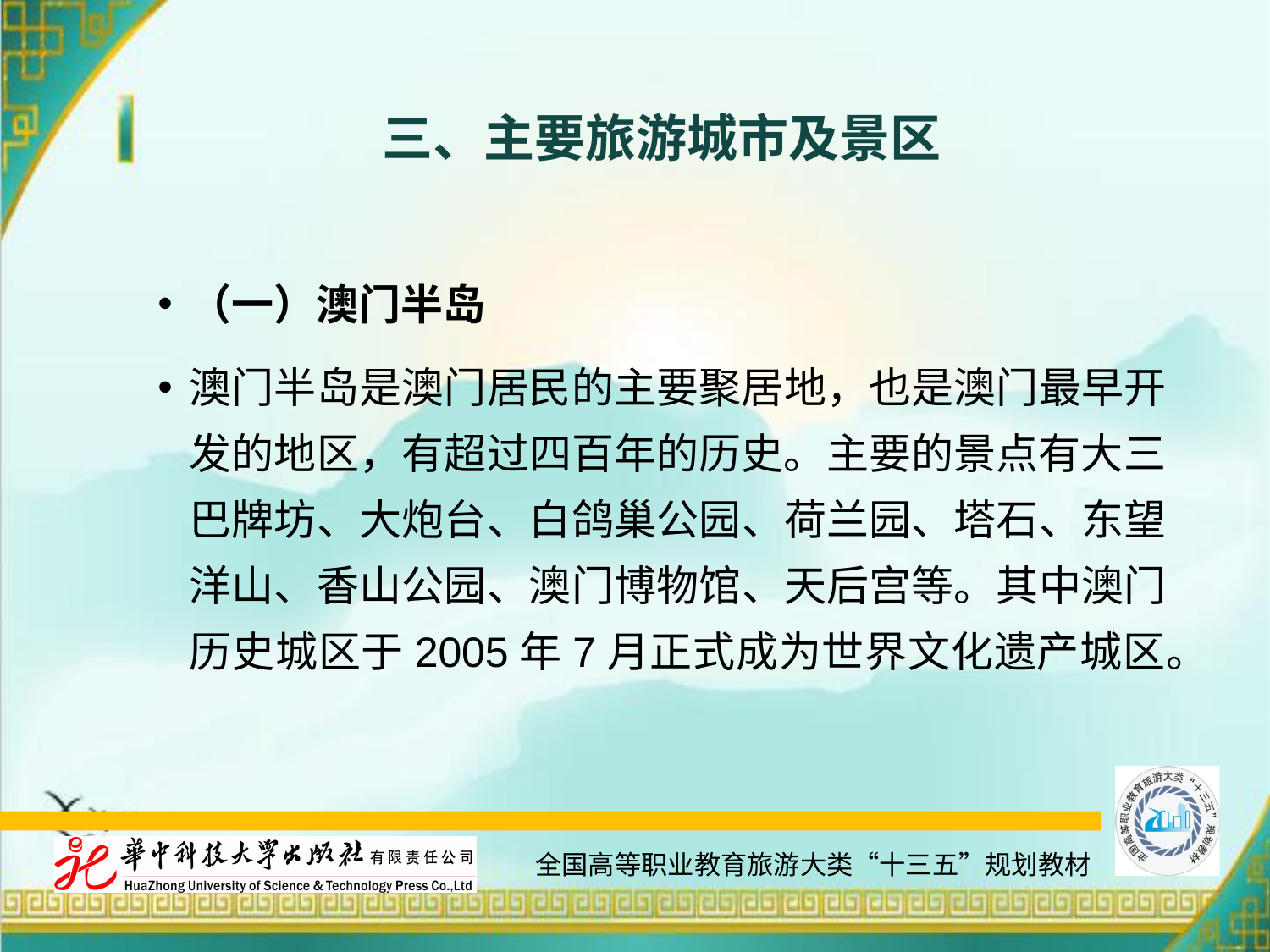

# 三、主要旅游城市及景区
（一）澳门半岛
澳门半岛是澳门居民的主要聚居地，也是澳门最早开发的地区，有超过四百年的历史。主要的景点有大三巴牌坊、大炮台、白鸽巢公园、荷兰园、塔石、东望洋山、香山公园、澳门博物馆、天后宫等。其中澳门历史城区于2005年7月正式成为世界文化遗产城区。